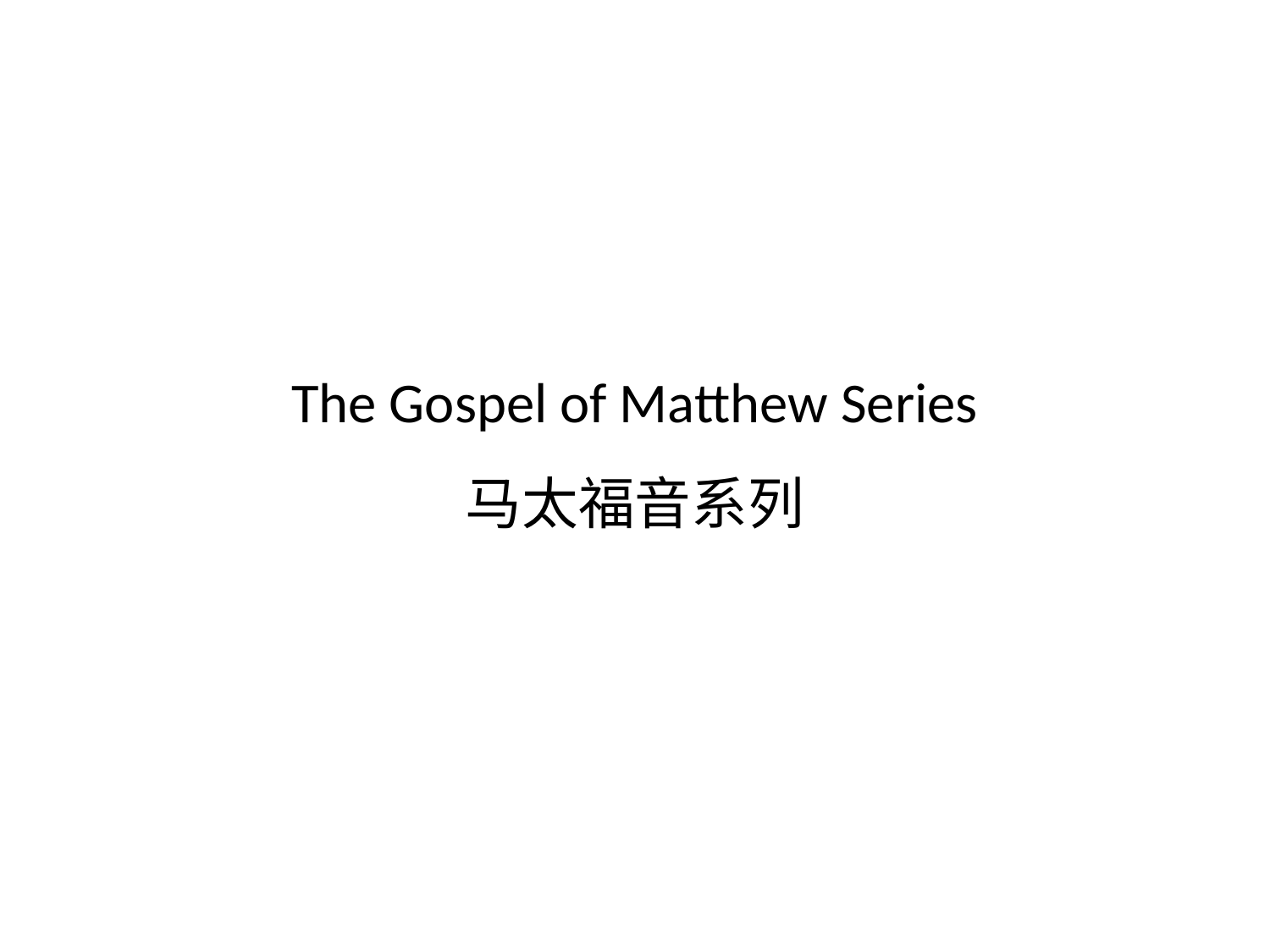

# The Gospel of Matthew Series 马太福音系列